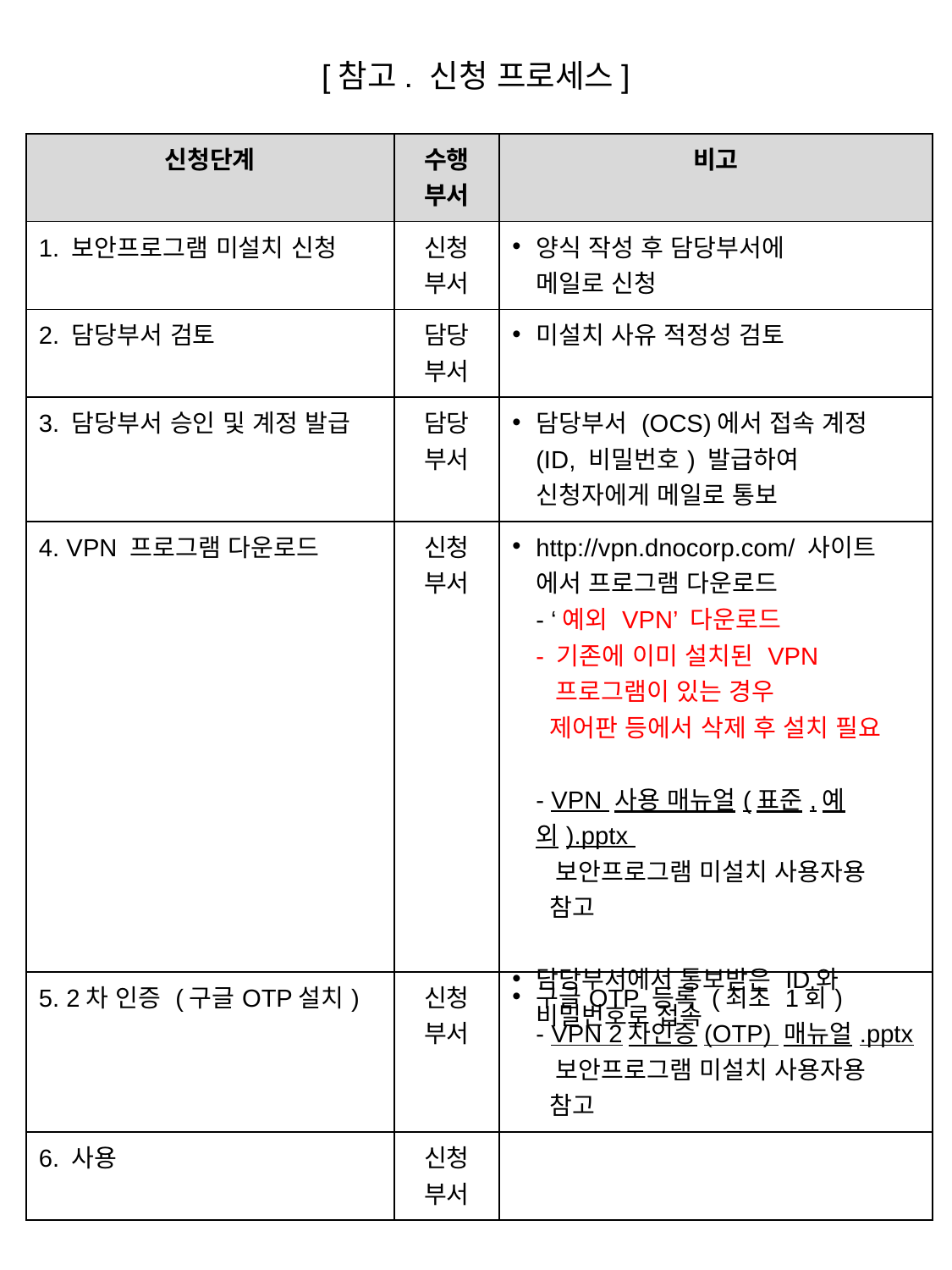

[참고. 신청 프로세스]
| 신청단계 | 수행 부서 | 비고 |
| --- | --- | --- |
| 1. 보안프로그램 미설치 신청 | 신청 부서 | 양식 작성 후 담당부서에 메일로 신청 |
| 2. 담당부서 검토 | 담당 부서 | 미설치 사유 적정성 검토 |
| 3. 담당부서 승인 및 계정 발급 | 담당 부서 | 담당부서 (OCS)에서 접속 계정 (ID, 비밀번호) 발급하여 신청자에게 메일로 통보 |
| 4. VPN 프로그램 다운로드 | 신청 부서 | http://vpn.dnocorp.com/ 사이트 에서 프로그램 다운로드 - ‘예외 VPN’ 다운로드 - 기존에 이미 설치된 VPN 프로그램이 있는 경우 제어판 등에서 삭제 후 설치 필요 - VPN 사용 매뉴얼(표준,예외).pptx 보안프로그램 미설치 사용자용 참고 담당부서에서 통보받은 ID와 비밀번호로 접속 |
| 5. 2차 인증 (구글OTP설치) | 신청 부서 | 구글OTP 등록 (최초 1회) - VPN 2차인증(OTP) 매뉴얼.pptx 보안프로그램 미설치 사용자용 참고 |
| 6. 사용 | 신청 부서 |  |